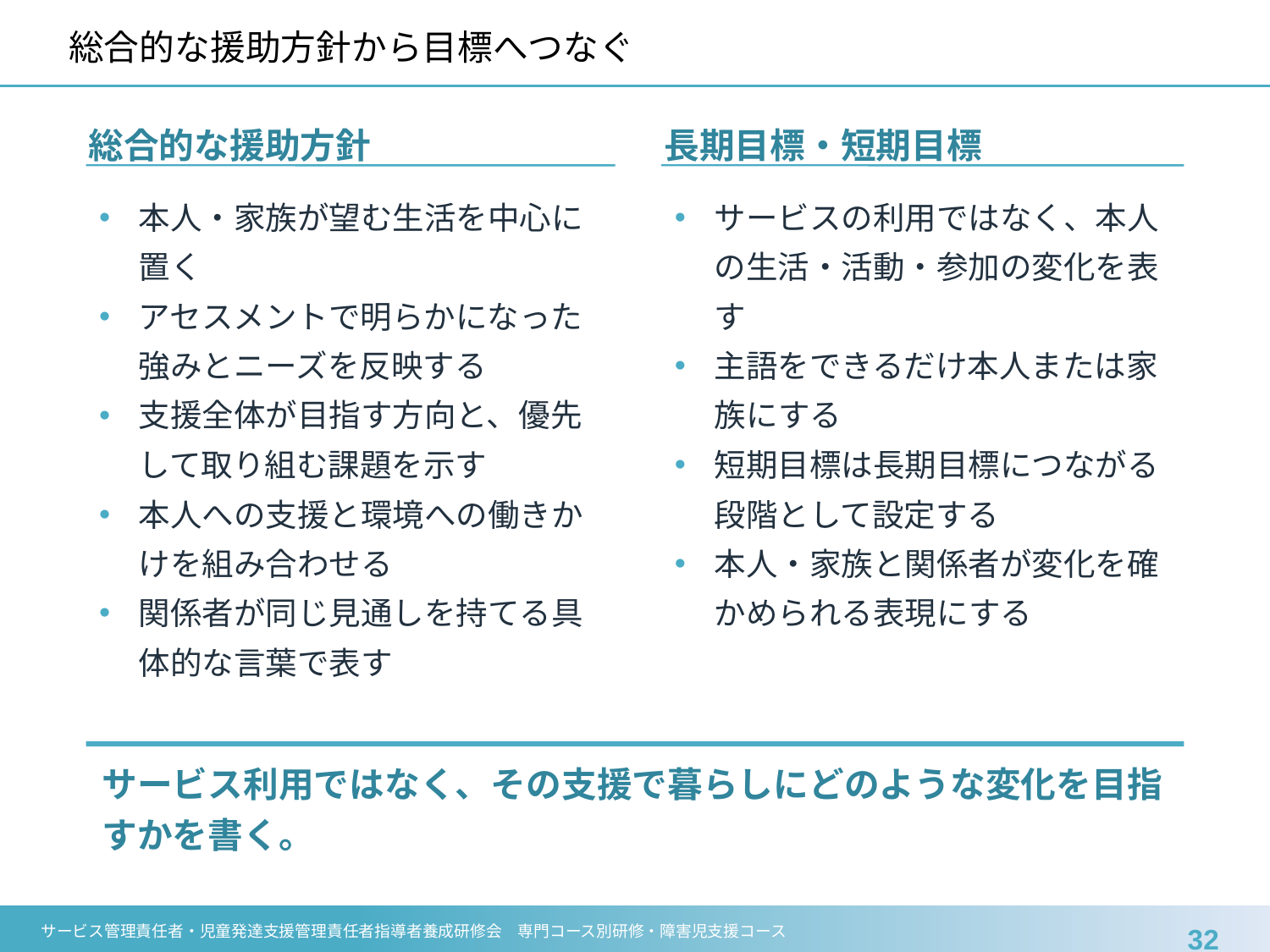

# 総合的な援助方針から目標へつなぐ
総合的な援助方針
長期目標・短期目標

本人・家族が望む生活を中心に置く
アセスメントで明らかになった強みとニーズを反映する
支援全体が目指す方向と、優先して取り組む課題を示す
本人への支援と環境への働きかけを組み合わせる
関係者が同じ見通しを持てる具体的な言葉で表す
サービスの利用ではなく、本人の生活・活動・参加の変化を表す
主語をできるだけ本人または家族にする
短期目標は長期目標につながる段階として設定する
本人・家族と関係者が変化を確かめられる表現にする

サービス利用ではなく、その支援で暮らしにどのような変化を目指すかを書く。